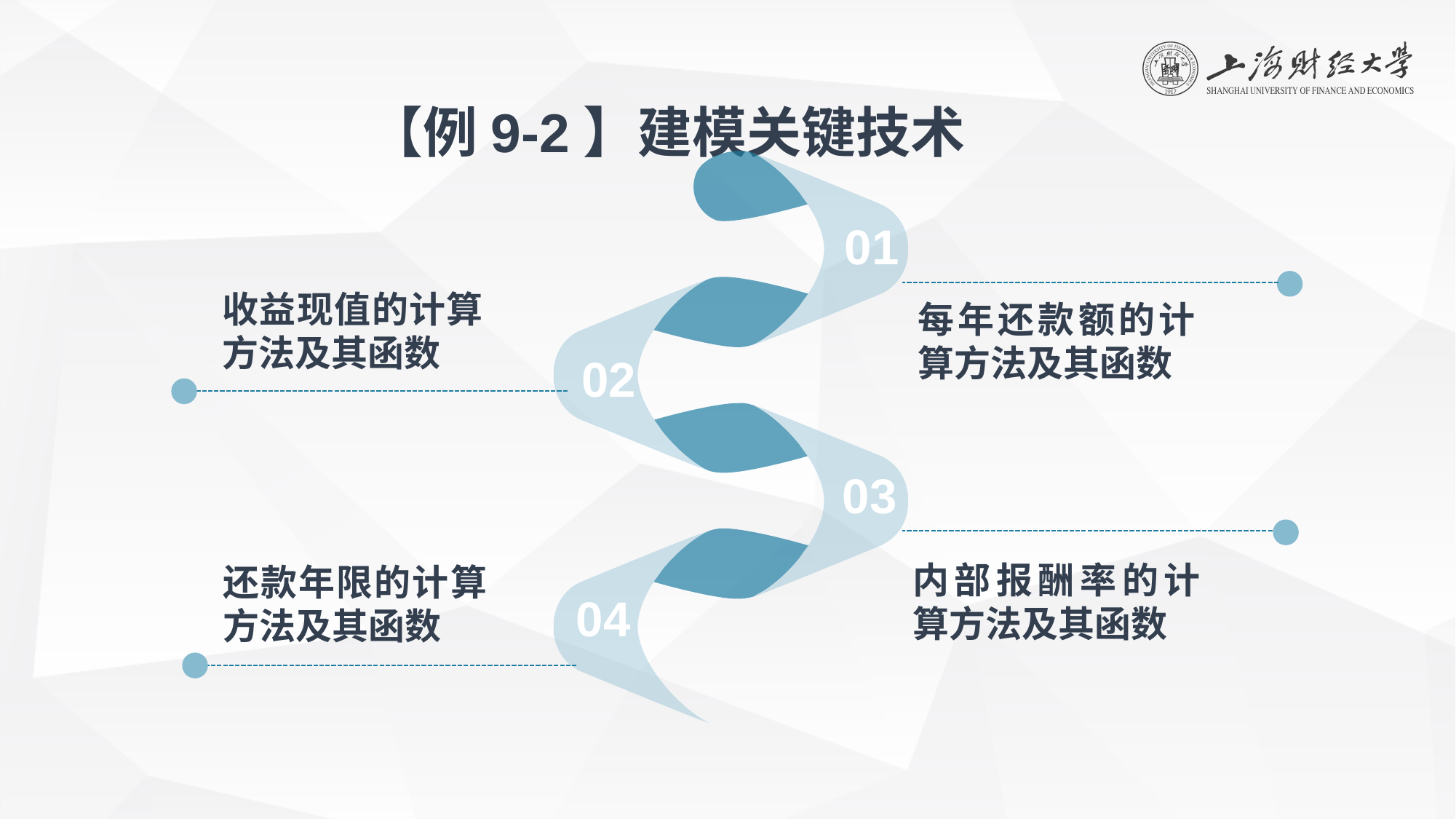

【例9-2】建模关键技术

01

收益现值的计算方法及其函数
每年还款额的计算方法及其函数
02

03

内部报酬率的计算方法及其函数
还款年限的计算方法及其函数
04